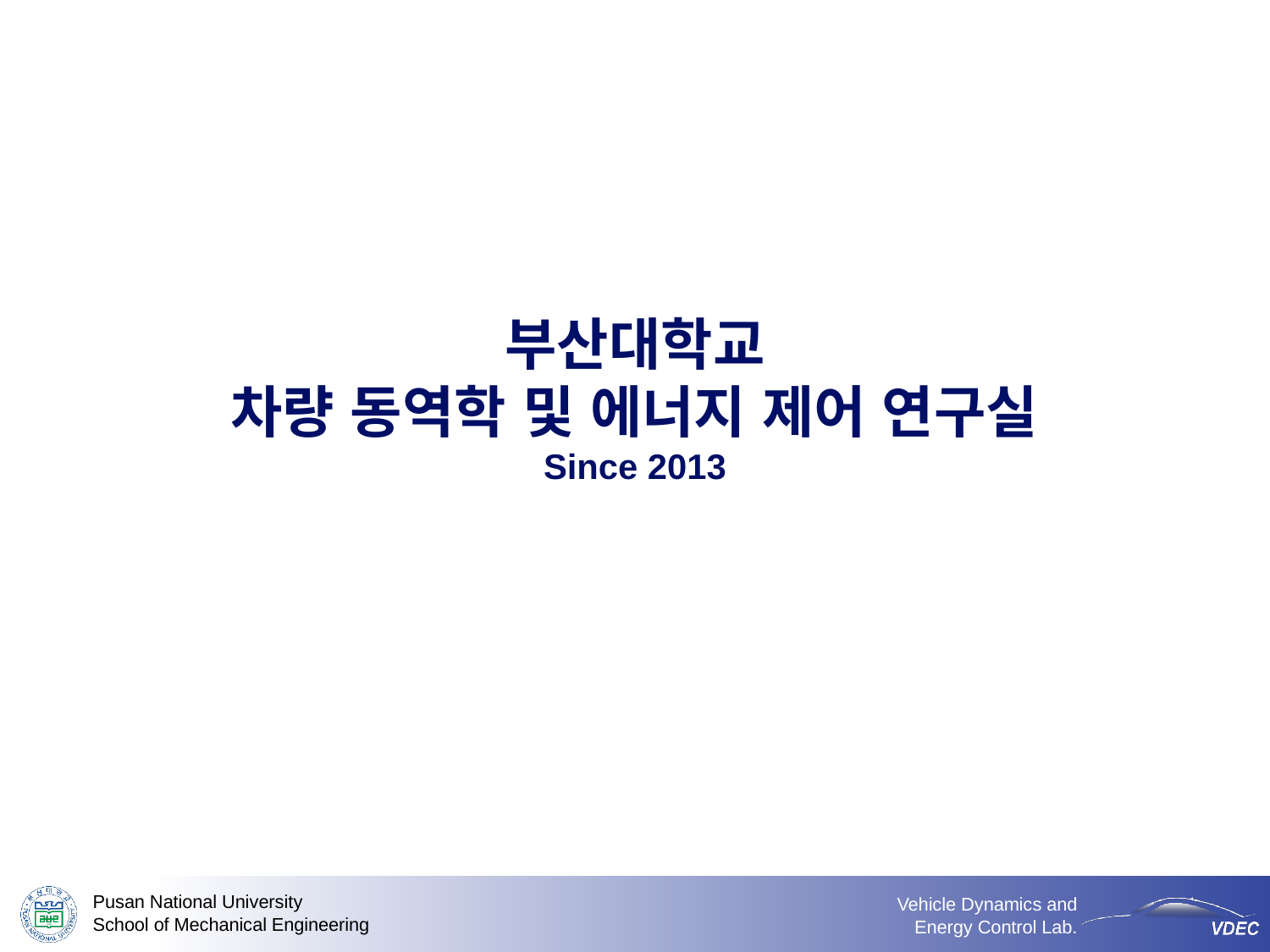

# 부산대학교 차량 동역학 및 에너지 제어 연구실 Since 2013